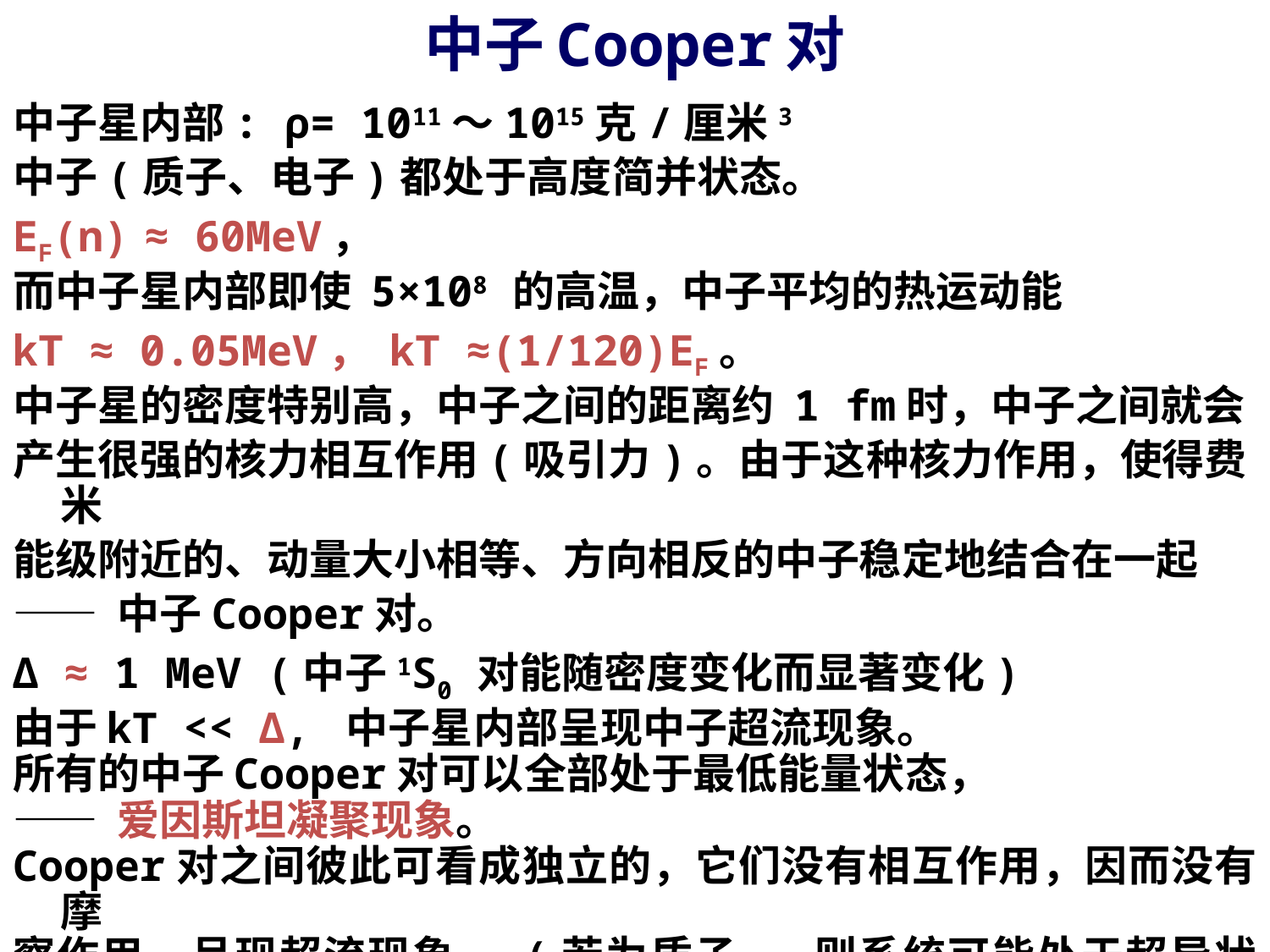

# 中子Cooper对
中子星内部: ρ= 1011～1015克/厘米3
中子(质子、电子)都处于高度简并状态。
EF(n) ≈ 60MeV，
而中子星内部即使 5×108 的高温，中子平均的热运动能
kT ≈ 0.05MeV， kT ≈(1/120)EF。
中子星的密度特别高，中子之间的距离约 1 fm时，中子之间就会
产生很强的核力相互作用(吸引力)。由于这种核力作用，使得费米
能级附近的、动量大小相等、方向相反的中子稳定地结合在一起
—— 中子Cooper对。
Δ ≈ 1 MeV (中子1S0 对能随密度变化而显著变化)
由于kT << Δ, 中子星内部呈现中子超流现象。
所有的中子Cooper对可以全部处于最低能量状态，
—— 爱因斯坦凝聚现象。
Cooper对之间彼此可看成独立的，它们没有相互作用，因而没有摩
察作用，呈现超流现象。 (若为质子, 则系统可能处于超导状态)